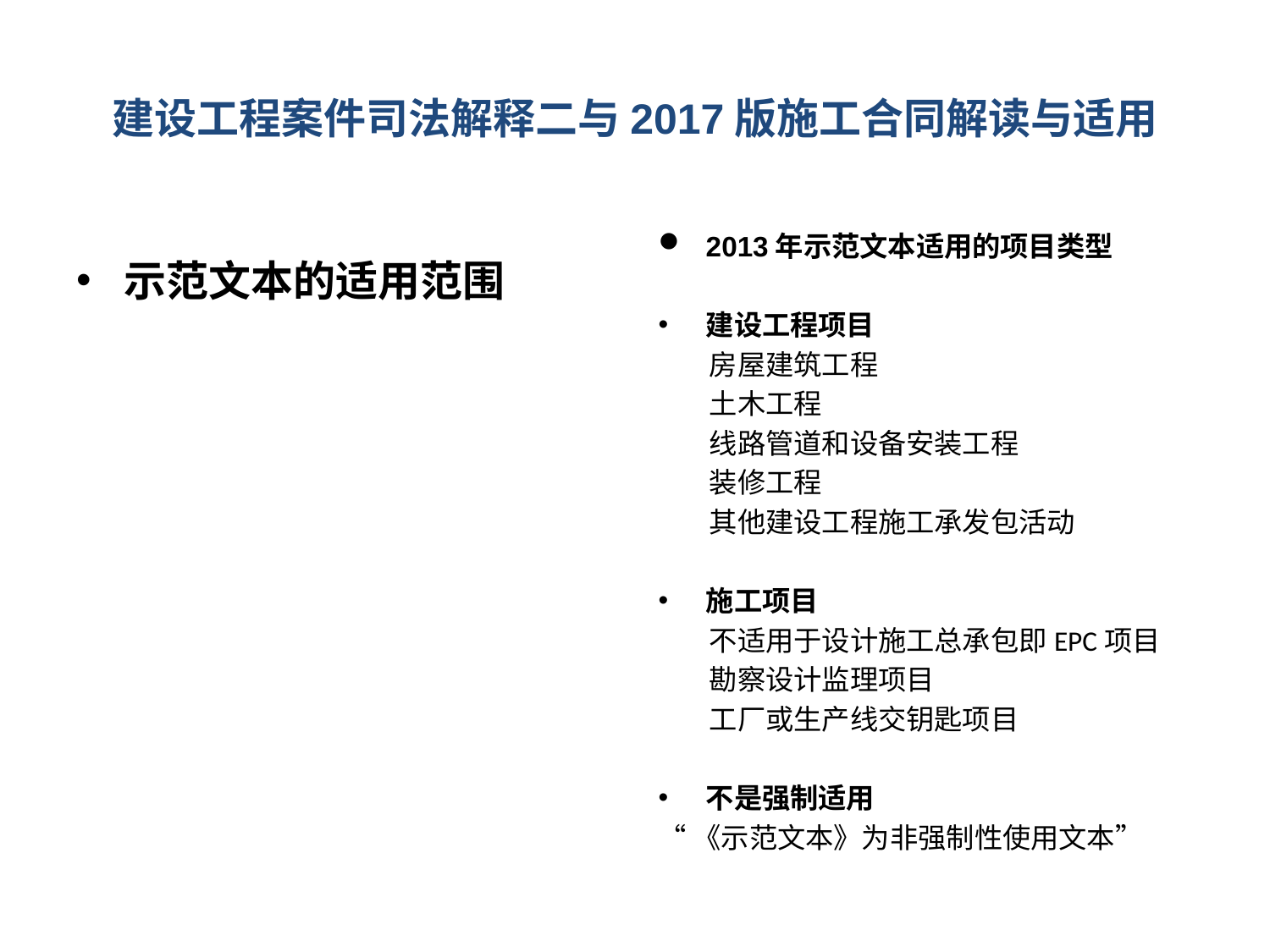

# 建设工程案件司法解释二与2017版施工合同解读与适用
示范文本的适用范围
2013年示范文本适用的项目类型

建设工程项目
       房屋建筑工程
       土木工程
       线路管道和设备安装工程
       装修工程
       其他建设工程施工承发包活动

施工项目
       不适用于设计施工总承包即EPC项目
       勘察设计监理项目
       工厂或生产线交钥匙项目

不是强制适用
“《示范文本》为非强制性使用文本”
7